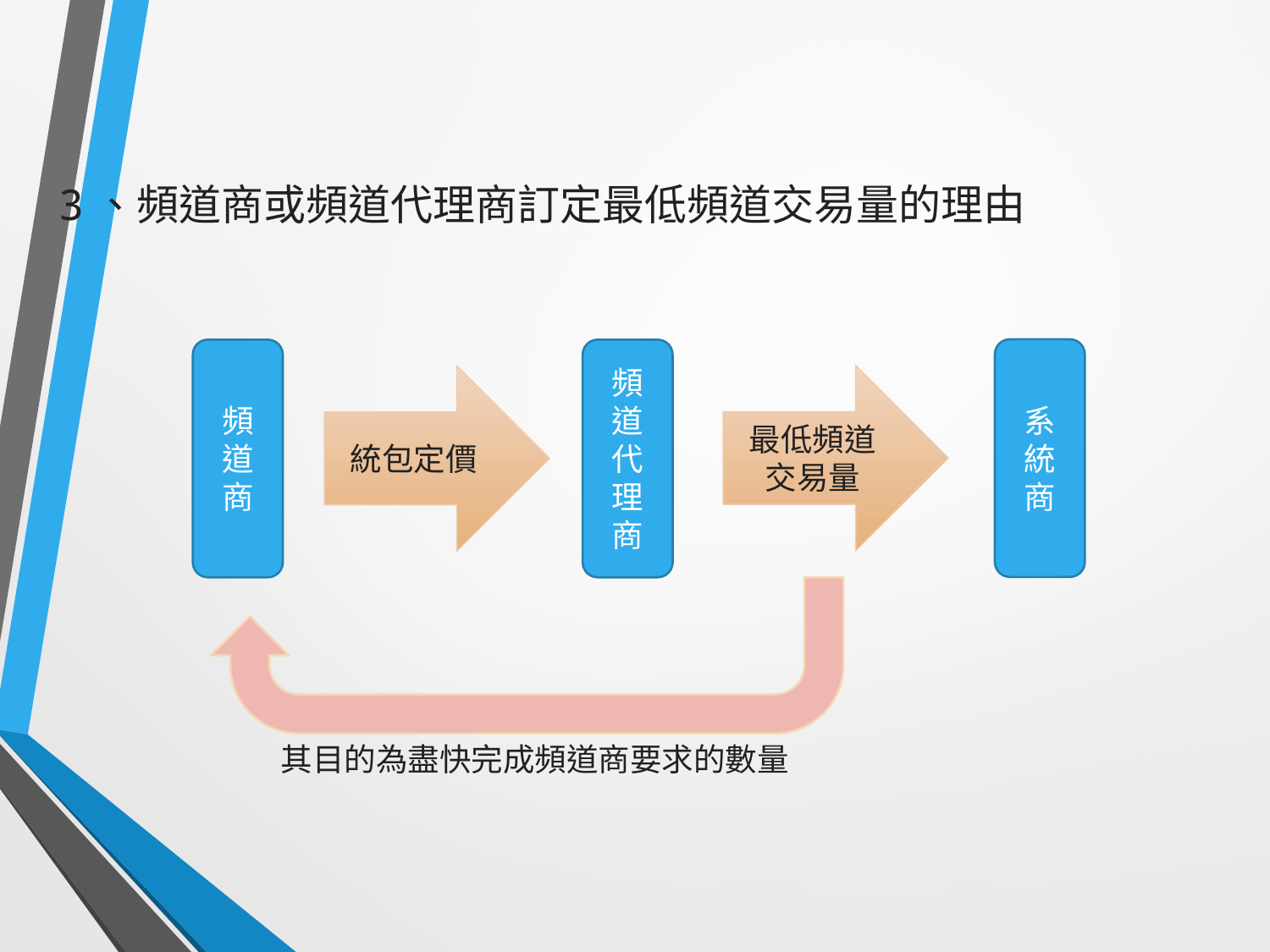

#
3、頻道商或頻道代理商訂定最低頻道交易量的理由
系統商
頻道商
頻道代理商
最低頻道
交易量
統包定價

其目的為盡快完成頻道商要求的數量